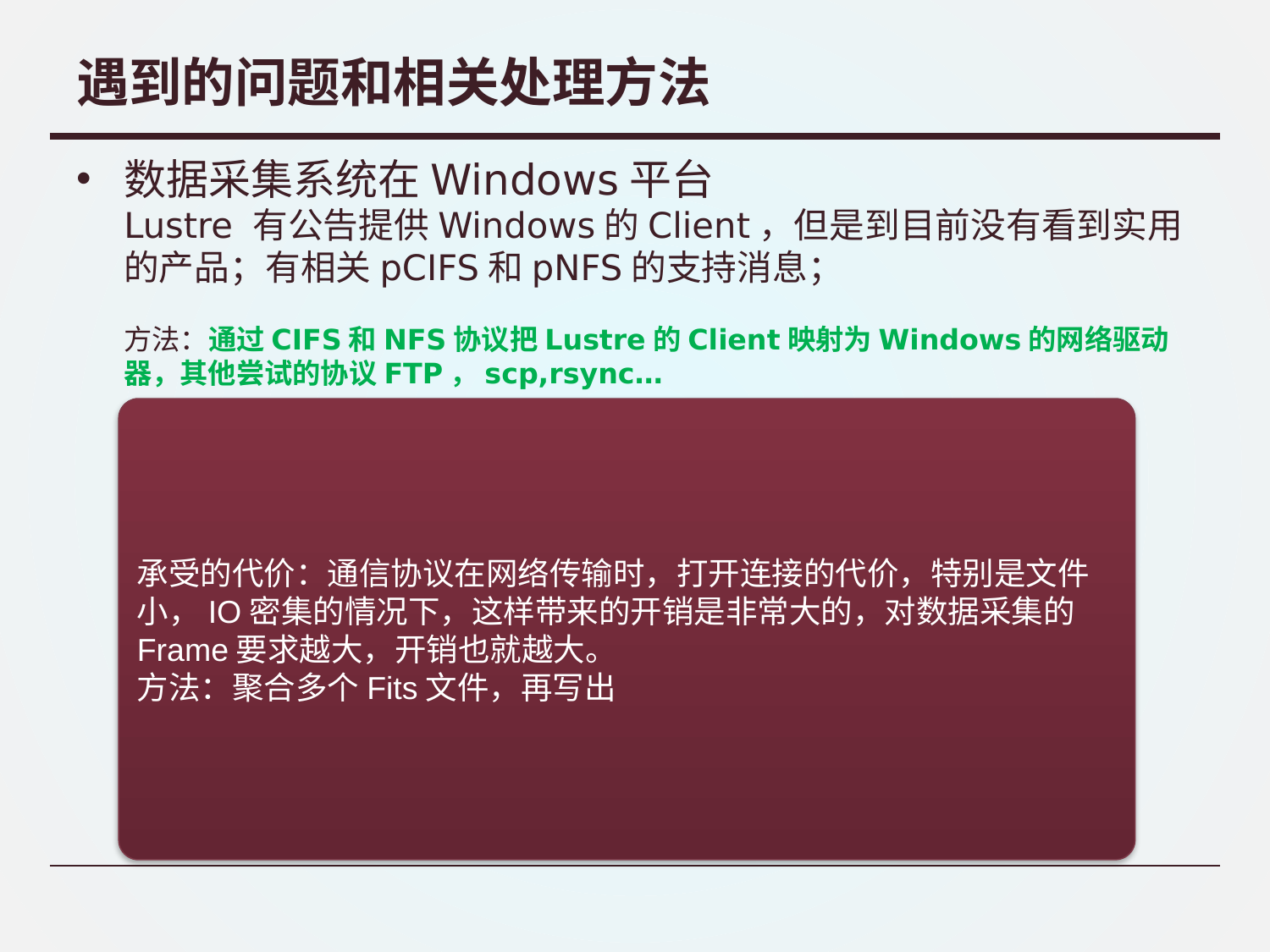

# 遇到的问题和相关处理方法
数据采集系统在Windows平台
Lustre 有公告提供Windows的Client，但是到目前没有看到实用的产品；有相关pCIFS和pNFS的支持消息；
方法：通过CIFS和NFS协议把Lustre的Client映射为Windows的网络驱动器，其他尝试的协议FTP，scp,rsync…

承受的代价：通信协议在网络传输时，打开连接的代价，特别是文件小，IO密集的情况下，这样带来的开销是非常大的，对数据采集的Frame要求越大，开销也就越大。
方法：聚合多个Fits文件，再写出
Lustre分布式文件系统
Windows 文件系统
Samba服务器

OSS
C:\
Client
Samba-Export
X:\
CIFS
MDS
D:\
Net use x: /lustre
Mount:/lustre
net use x: \\222.197.221.231\lustre
mount –t lustre 222.197.221.231@tcp:/astro /lustre
Windows 平台
Linux 平台